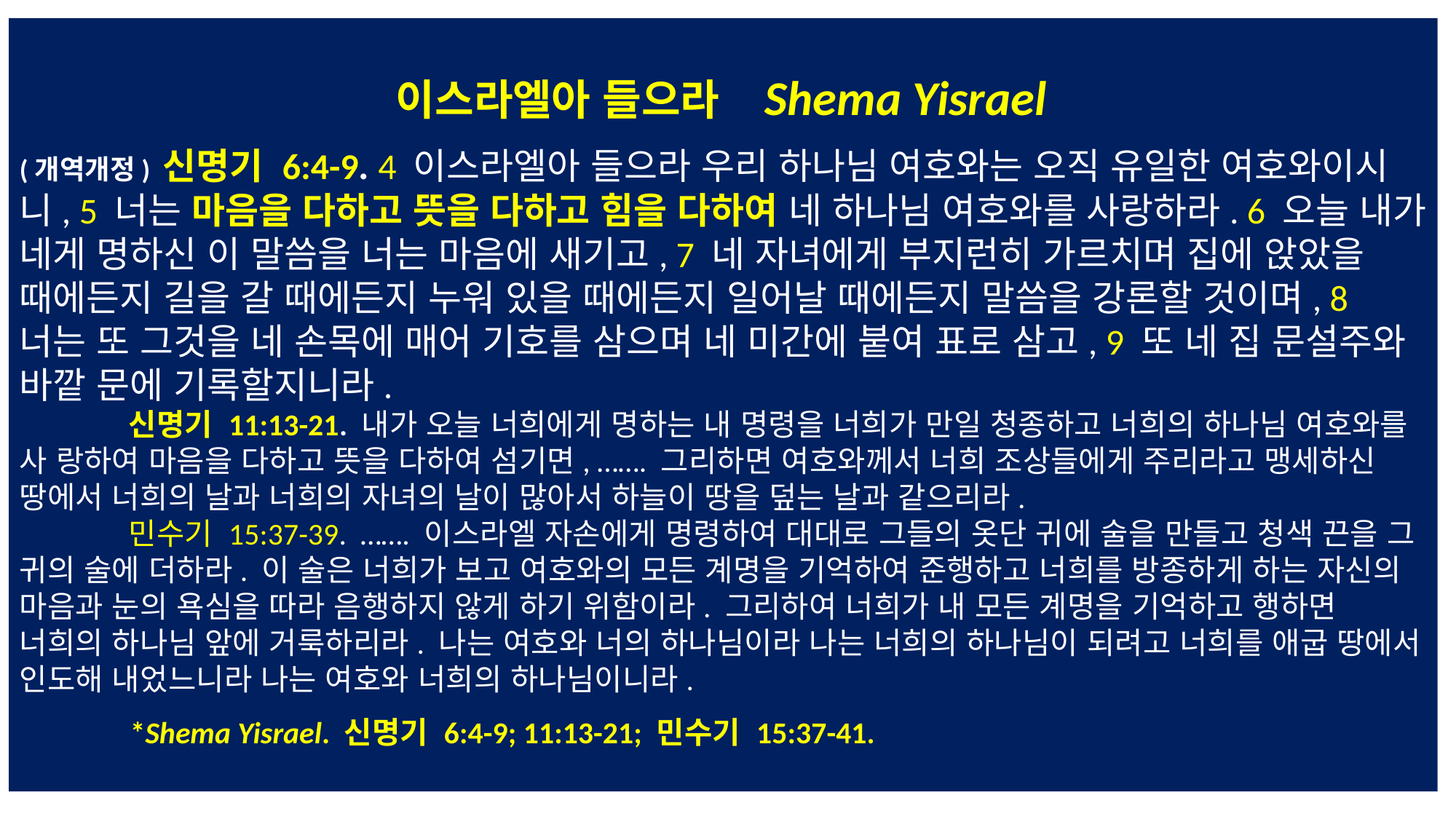

이스라엘아 들으라   Shema Yisrael

(개역개정) 신명기 6:4-9. 4 이스라엘아 들으라 우리 하나님 여호와는 오직 유일한 여호와이시니, 5 너는 마음을 다하고 뜻을 다하고 힘을 다하여 네 하나님 여호와를 사랑하라. 6 오늘 내가 네게 명하신 이 말씀을 너는 마음에 새기고, 7 네 자녀에게 부지런히 가르치며 집에 앉았을 때에든지 길을 갈 때에든지 누워 있을 때에든지 일어날 때에든지 말씀을 강론할 것이며, 8 너는 또 그것을 네 손목에 매어 기호를 삼으며 네 미간에 붙여 표로 삼고, 9 또 네 집 문설주와 바깥 문에 기록할지니라.
	신명기 11:13-21. 내가 오늘 너희에게 명하는 내 명령을 너희가 만일 청종하고 너희의 하나님 여호와를 사 랑하여 마음을 다하고 뜻을 다하여 섬기면, ……. 그리하면 여호와께서 너희 조상들에게 주리라고 맹세하신 땅에서 너희의 날과 너희의 자녀의 날이 많아서 하늘이 땅을 덮는 날과 같으리라.
	민수기 15:37-39.  ……. 이스라엘 자손에게 명령하여 대대로 그들의 옷단 귀에 술을 만들고 청색 끈을 그 귀의 술에 더하라. 이 술은 너희가 보고 여호와의 모든 계명을 기억하여 준행하고 너희를 방종하게 하는 자신의 마음과 눈의 욕심을 따라 음행하지 않게 하기 위함이라. 그리하여 너희가 내 모든 계명을 기억하고 행하면 너희의 하나님 앞에 거룩하리라. 나는 여호와 너의 하나님이라 나는 너희의 하나님이 되려고 너희를 애굽 땅에서 인도해 내었느니라 나는 여호와 너희의 하나님이니라.

                *Shema Yisrael. 신명기 6:4-9; 11:13-21; 민수기 15:37-41.